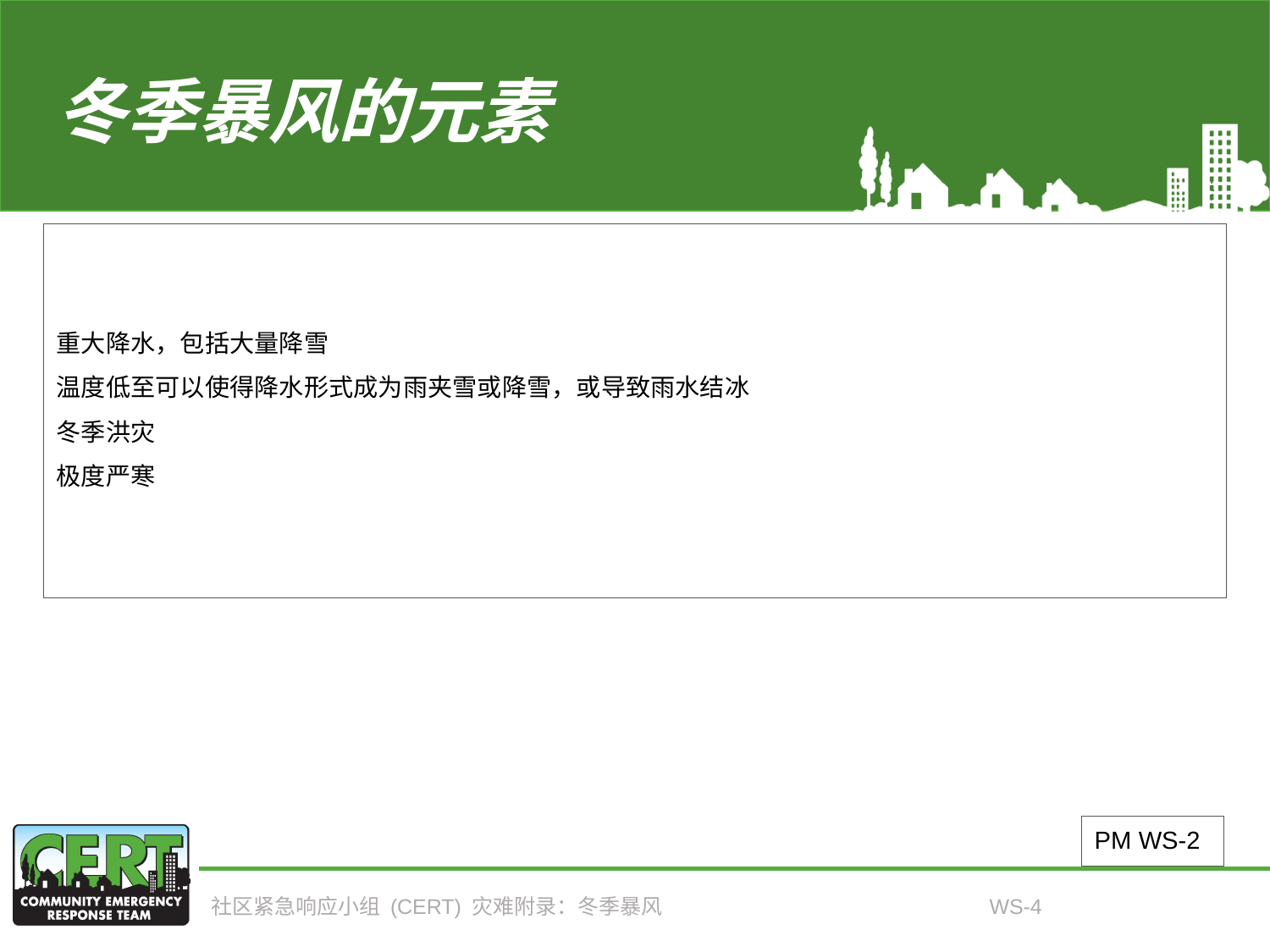

# 冬季暴风的元素
重大降水，包括大量降雪
温度低至可以使得降水形式成为雨夹雪或降雪，或导致雨水结冰
冬季洪灾
极度严寒
PM WS-2
社区紧急响应小组 (CERT) 灾难附录：冬季暴风
WS-4